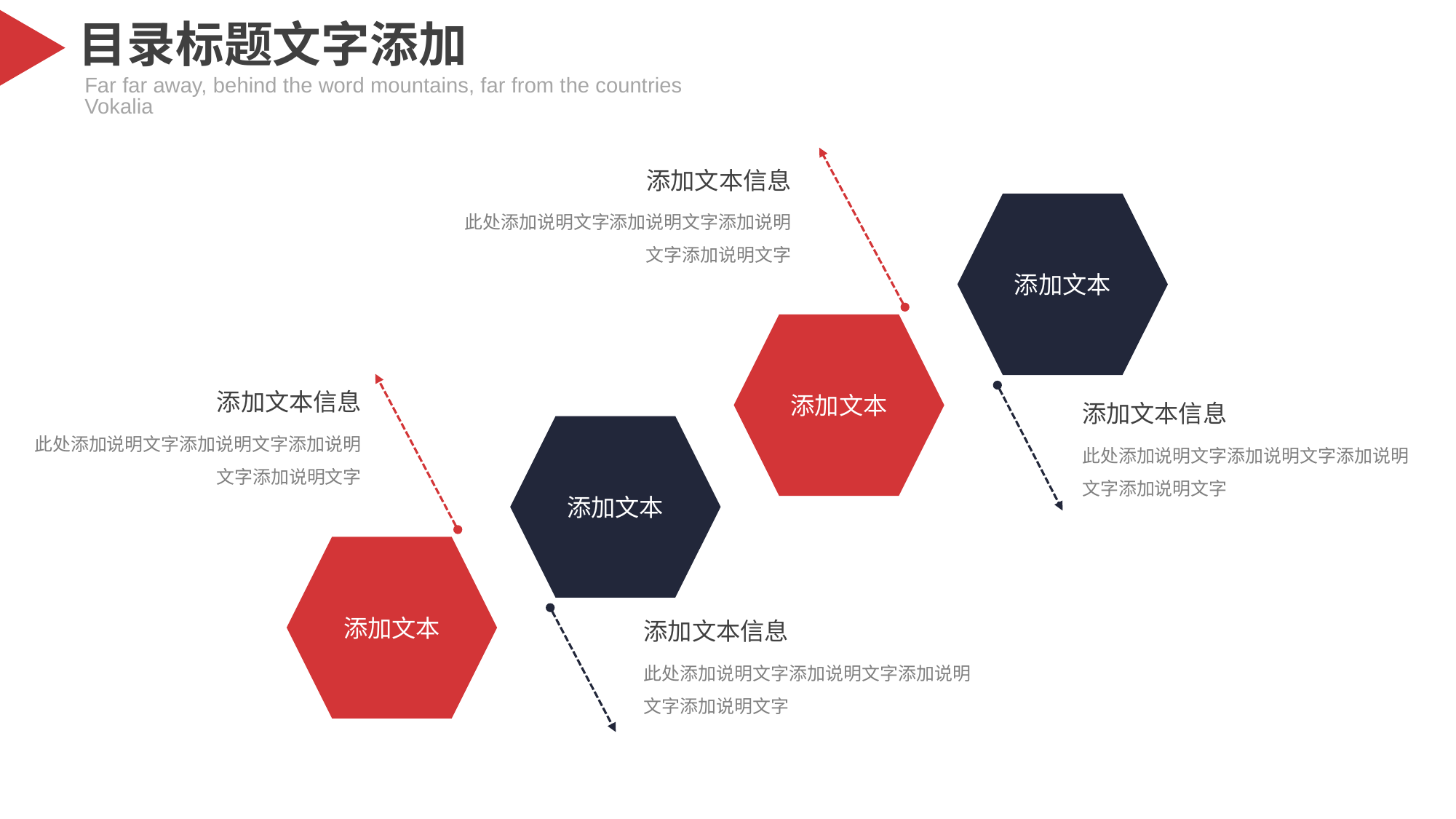

目录标题文字添加
Far far away, behind the word mountains, far from the countries Vokalia

添加文本信息
此处添加说明文字添加说明文字添加说明文字添加说明文字

添加文本

添加文本
添加文本信息
此处添加说明文字添加说明文字添加说明文字添加说明文字

添加文本信息
此处添加说明文字添加说明文字添加说明文字添加说明文字

添加文本

添加文本
添加文本信息
此处添加说明文字添加说明文字添加说明文字添加说明文字